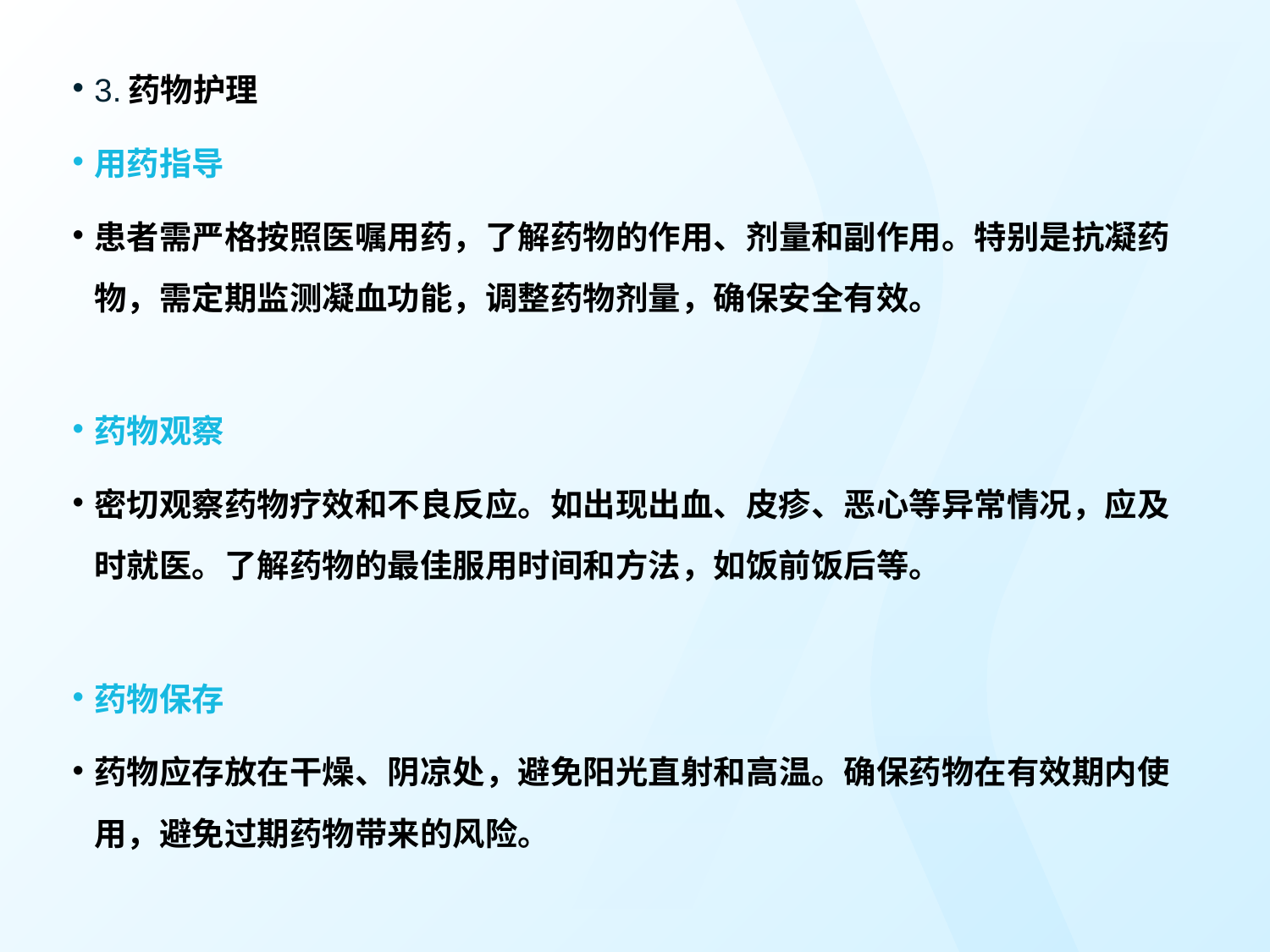

3.药物护理
用药指导
患者需严格按照医嘱用药，了解药物的作用、剂量和副作用。特别是抗凝药物，需定期监测凝血功能，调整药物剂量，确保安全有效。

药物观察
密切观察药物疗效和不良反应。如出现出血、皮疹、恶心等异常情况，应及时就医。了解药物的最佳服用时间和方法，如饭前饭后等。

药物保存
药物应存放在干燥、阴凉处，避免阳光直射和高温。确保药物在有效期内使用，避免过期药物带来的风险。